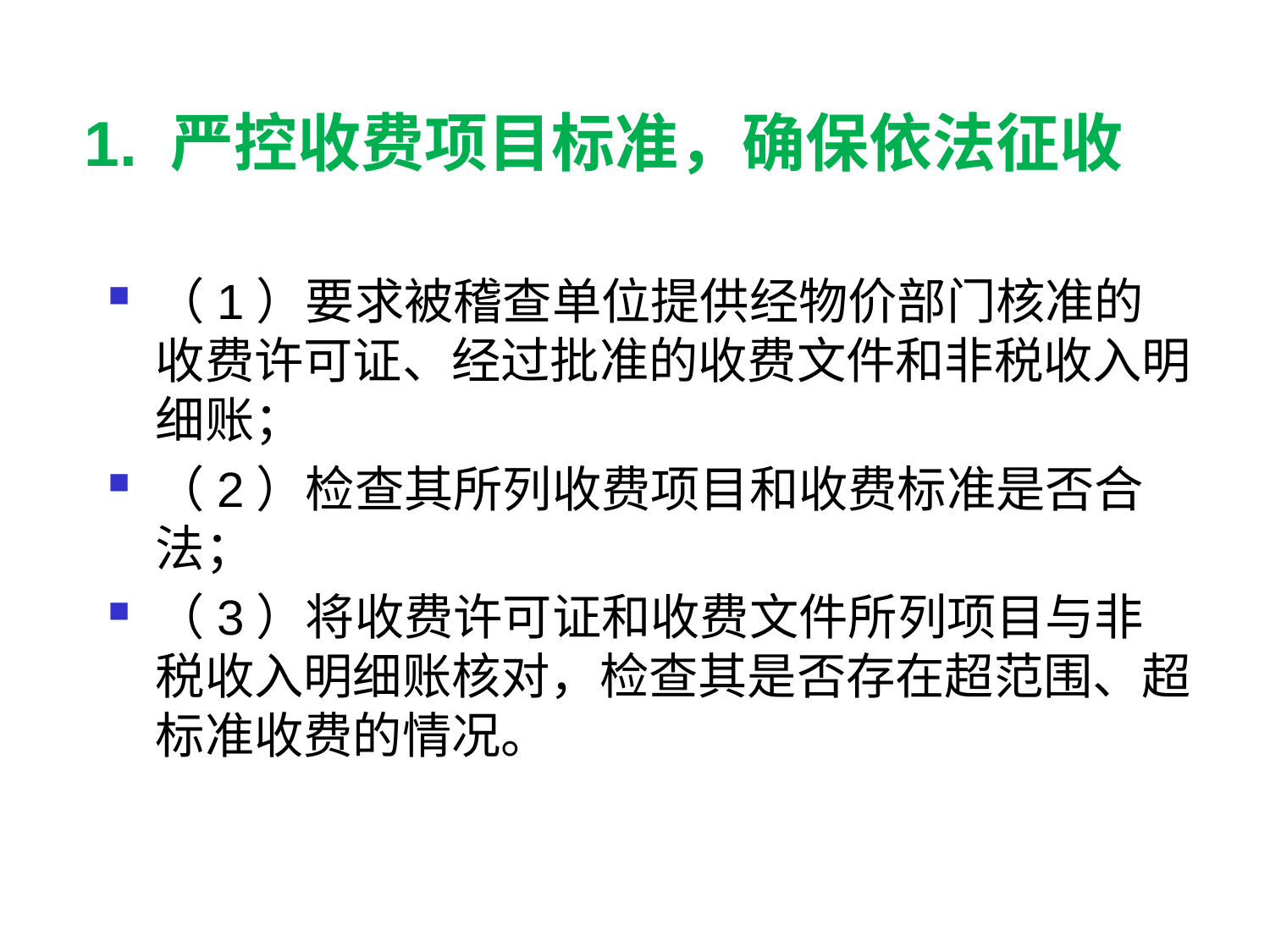

# 1. 严控收费项目标准，确保依法征收

（1）要求被稽查单位提供经物价部门核准的收费许可证、经过批准的收费文件和非税收入明细账；
（2）检查其所列收费项目和收费标准是否合法；
（3）将收费许可证和收费文件所列项目与非税收入明细账核对，检查其是否存在超范围、超标准收费的情况。